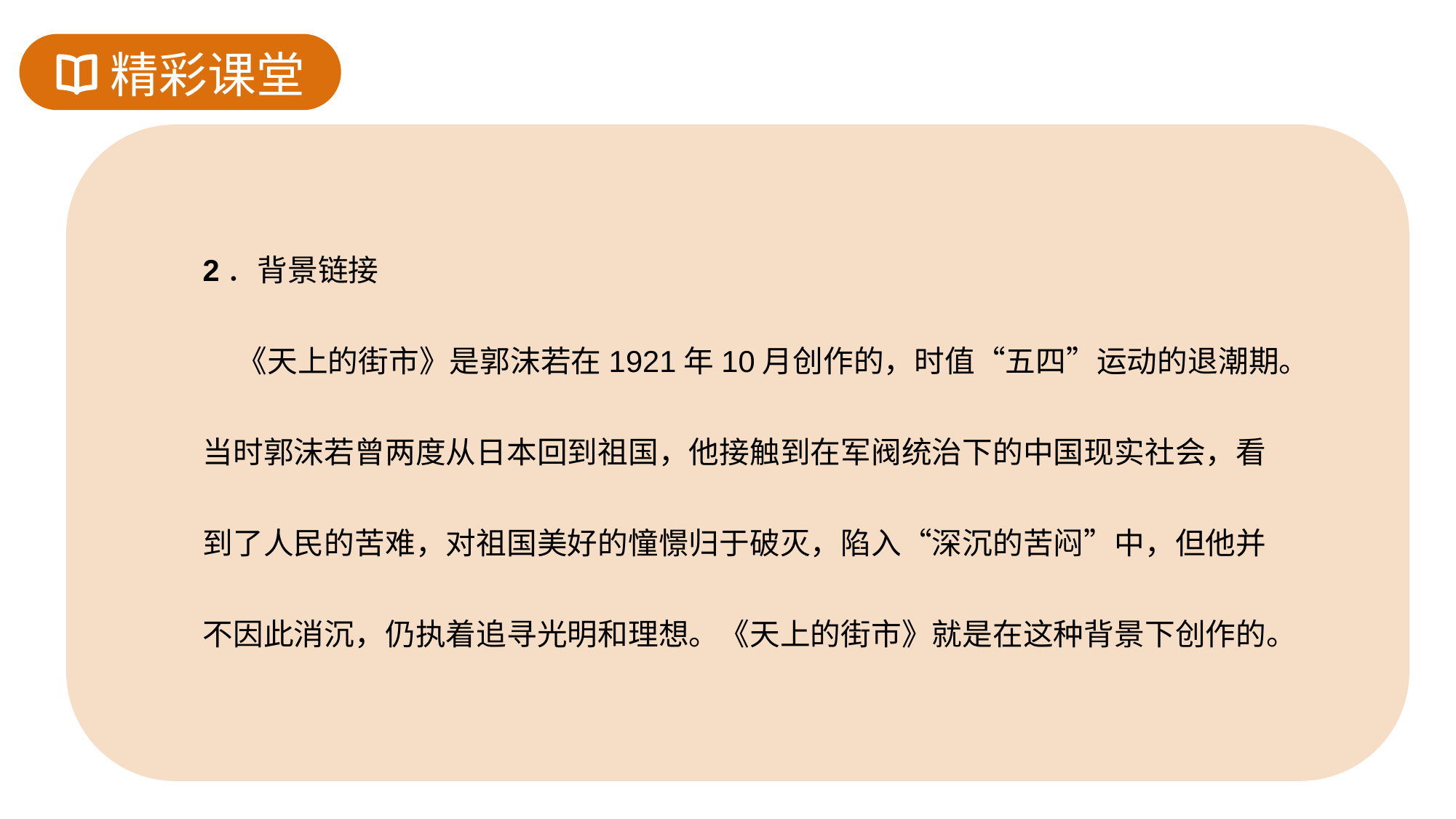

精彩课堂

2．背景链接
    《天上的街市》是郭沫若在1921年10月创作的，时值“五四”运动的退潮期。当时郭沫若曾两度从日本回到祖国，他接触到在军阀统治下的中国现实社会，看到了人民的苦难，对祖国美好的憧憬归于破灭，陷入“深沉的苦闷”中，但他并不因此消沉，仍执着追寻光明和理想。《天上的街市》就是在这种背景下创作的。